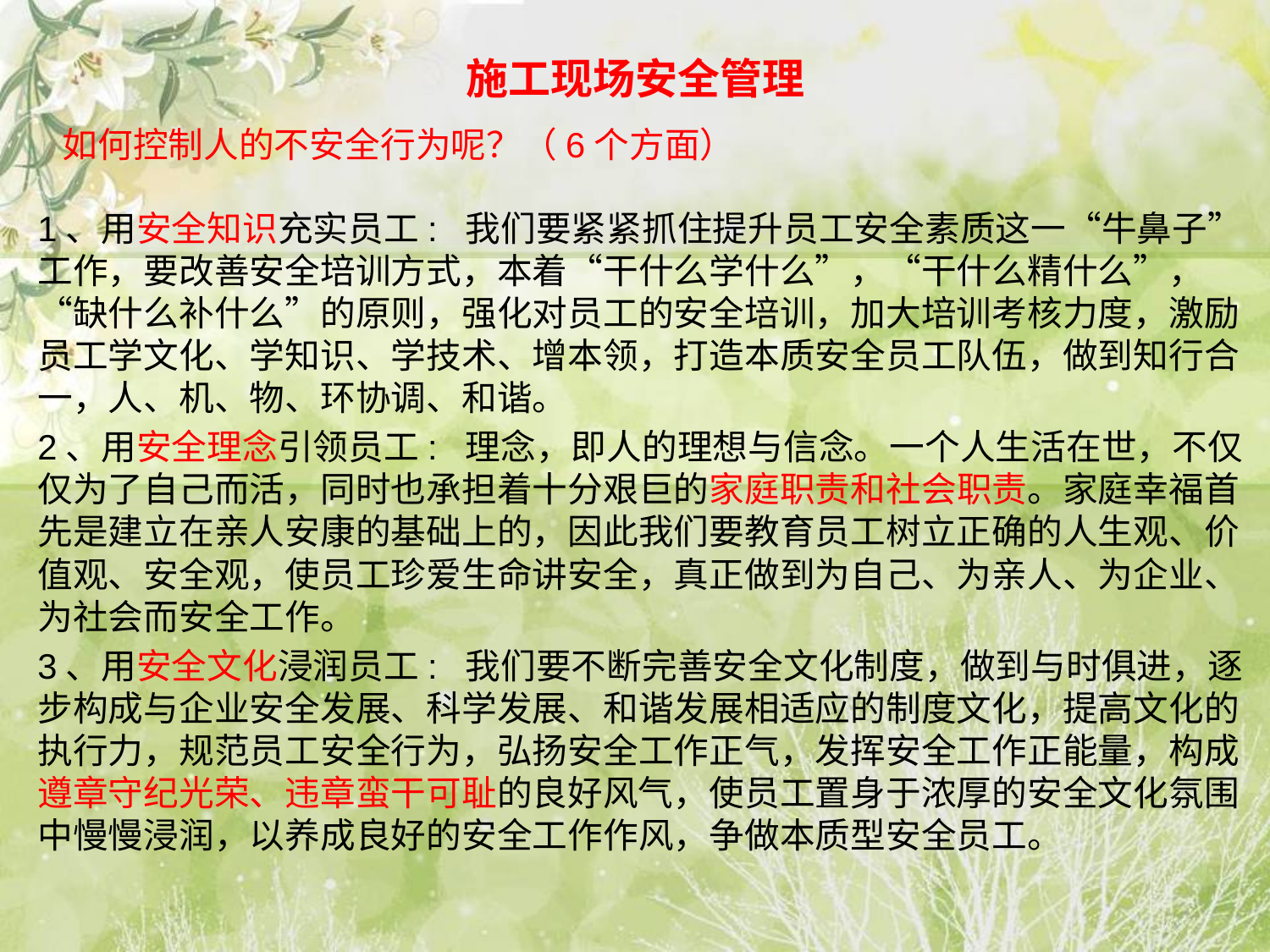

# 施工现场安全管理
　如何控制人的不安全行为呢？（6个方面）

1、用安全知识充实员工:  我们要紧紧抓住提升员工安全素质这一“牛鼻子”工作，要改善安全培训方式，本着“干什么学什么”，“干什么精什么”，“缺什么补什么”的原则，强化对员工的安全培训，加大培训考核力度，激励员工学文化、学知识、学技术、增本领，打造本质安全员工队伍，做到知行合一，人、机、物、环协调、和谐。
2、用安全理念引领员工:  理念，即人的理想与信念。一个人生活在世，不仅仅为了自己而活，同时也承担着十分艰巨的家庭职责和社会职责。家庭幸福首先是建立在亲人安康的基础上的，因此我们要教育员工树立正确的人生观、价值观、安全观，使员工珍爱生命讲安全，真正做到为自己、为亲人、为企业、为社会而安全工作。
3、用安全文化浸润员工:  我们要不断完善安全文化制度，做到与时俱进，逐步构成与企业安全发展、科学发展、和谐发展相适应的制度文化，提高文化的执行力，规范员工安全行为，弘扬安全工作正气，发挥安全工作正能量，构成遵章守纪光荣、违章蛮干可耻的良好风气，使员工置身于浓厚的安全文化氛围中慢慢浸润，以养成良好的安全工作作风，争做本质型安全员工。